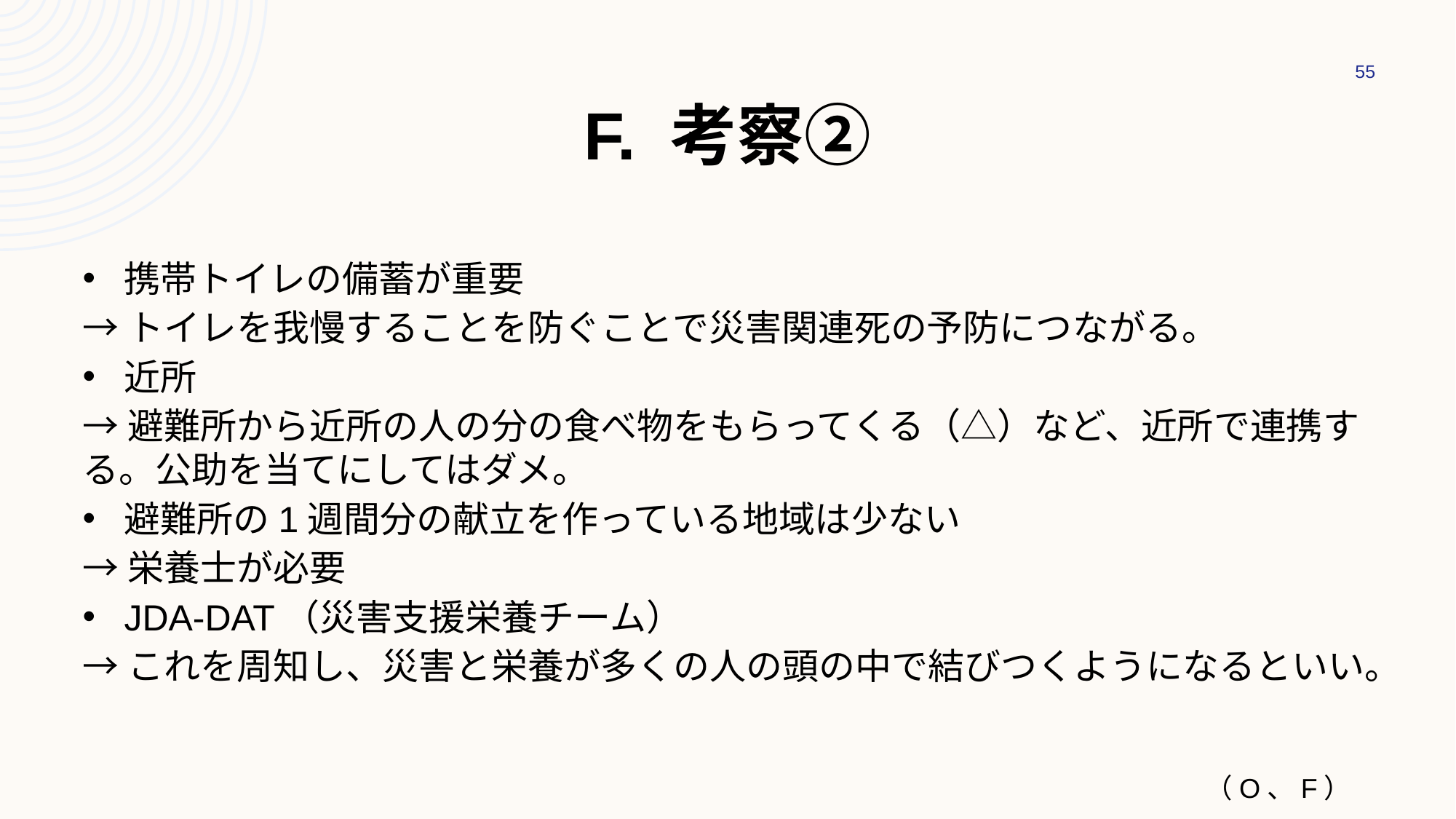

55
# F. 考察②

携帯トイレの備蓄が重要
→トイレを我慢することを防ぐことで災害関連死の予防につながる。
近所
→避難所から近所の人の分の食べ物をもらってくる（△）など、近所で連携する。公助を当てにしてはダメ。
避難所の1週間分の献立を作っている地域は少ない
→栄養士が必要
JDA-DAT（災害支援栄養チーム）
→これを周知し、災害と栄養が多くの人の頭の中で結びつくようになるといい。

（O、F）